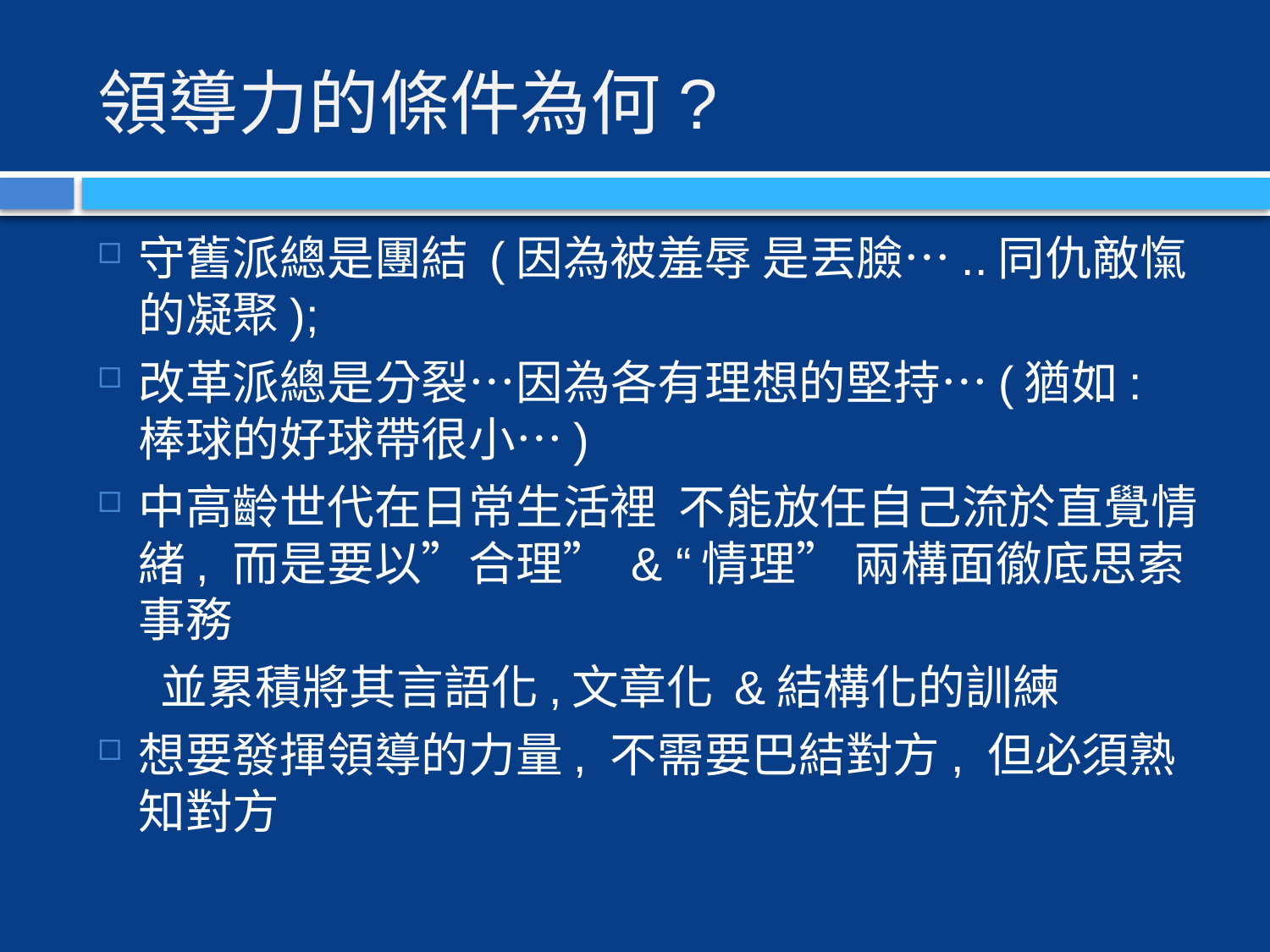

# 領導力的條件為何?
守舊派總是團結 (因為被羞辱 是丟臉…..同仇敵愾的凝聚);
改革派總是分裂…因為各有理想的堅持…(猶如: 棒球的好球帶很小…)
中高齡世代在日常生活裡  不能放任自己流於直覺情緒, 而是要以”合理” & “情理” 兩構面徹底思索事務
     並累積將其言語化,文章化 &結構化的訓練
想要發揮領導的力量, 不需要巴結對方, 但必須熟知對方